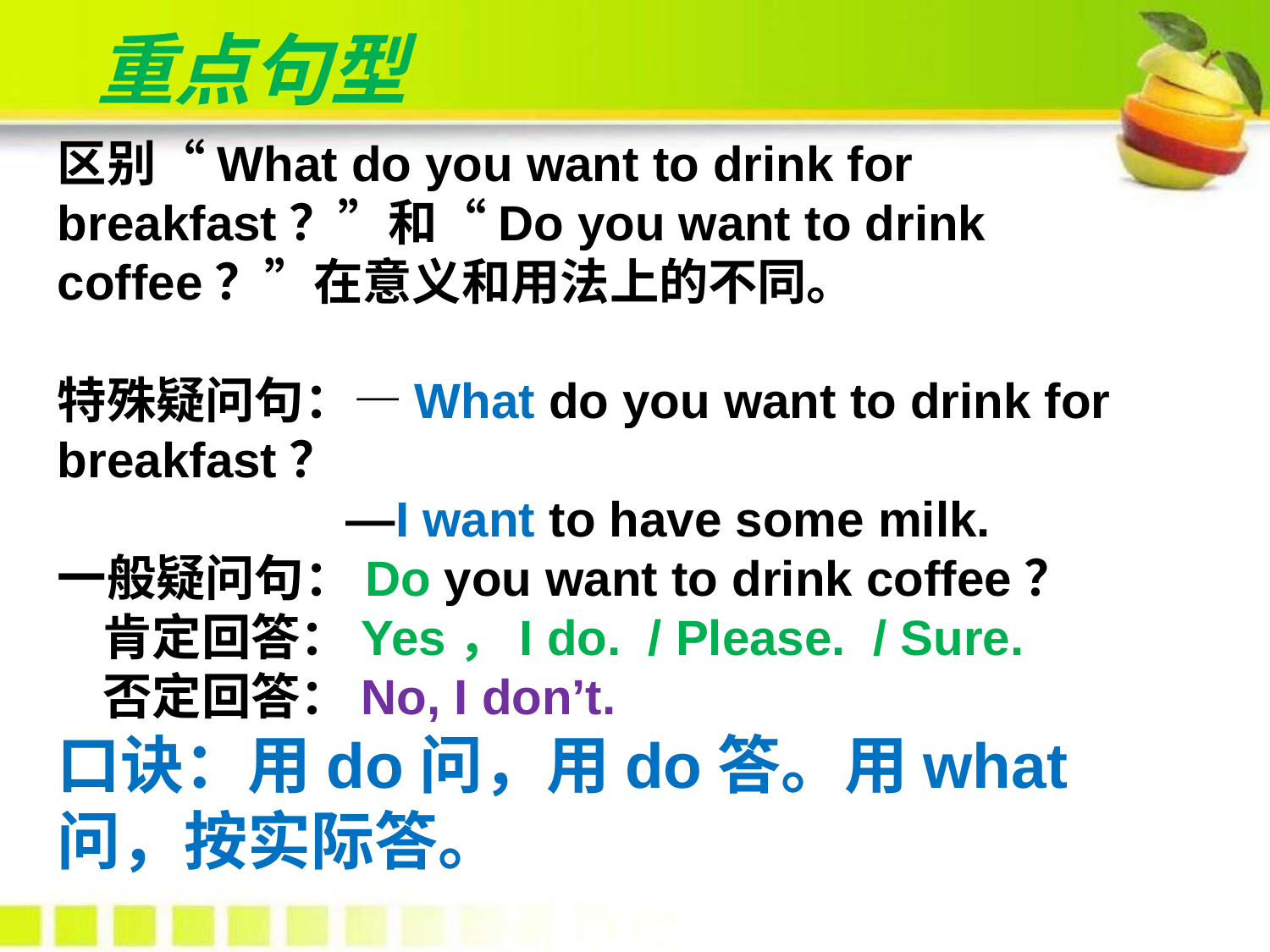

# 重点句型
区别“What do you want to drink for breakfast？”和“Do you want to drink coffee？”在意义和用法上的不同。

特殊疑问句：—What do you want to drink for breakfast？
                     —I want to have some milk.
一般疑问句：Do you want to drink coffee？
   肯定回答：Yes，I do.  / Please.  / Sure.
   否定回答：No, I don’t.
口诀：用do问，用do答。用what问，按实际答。